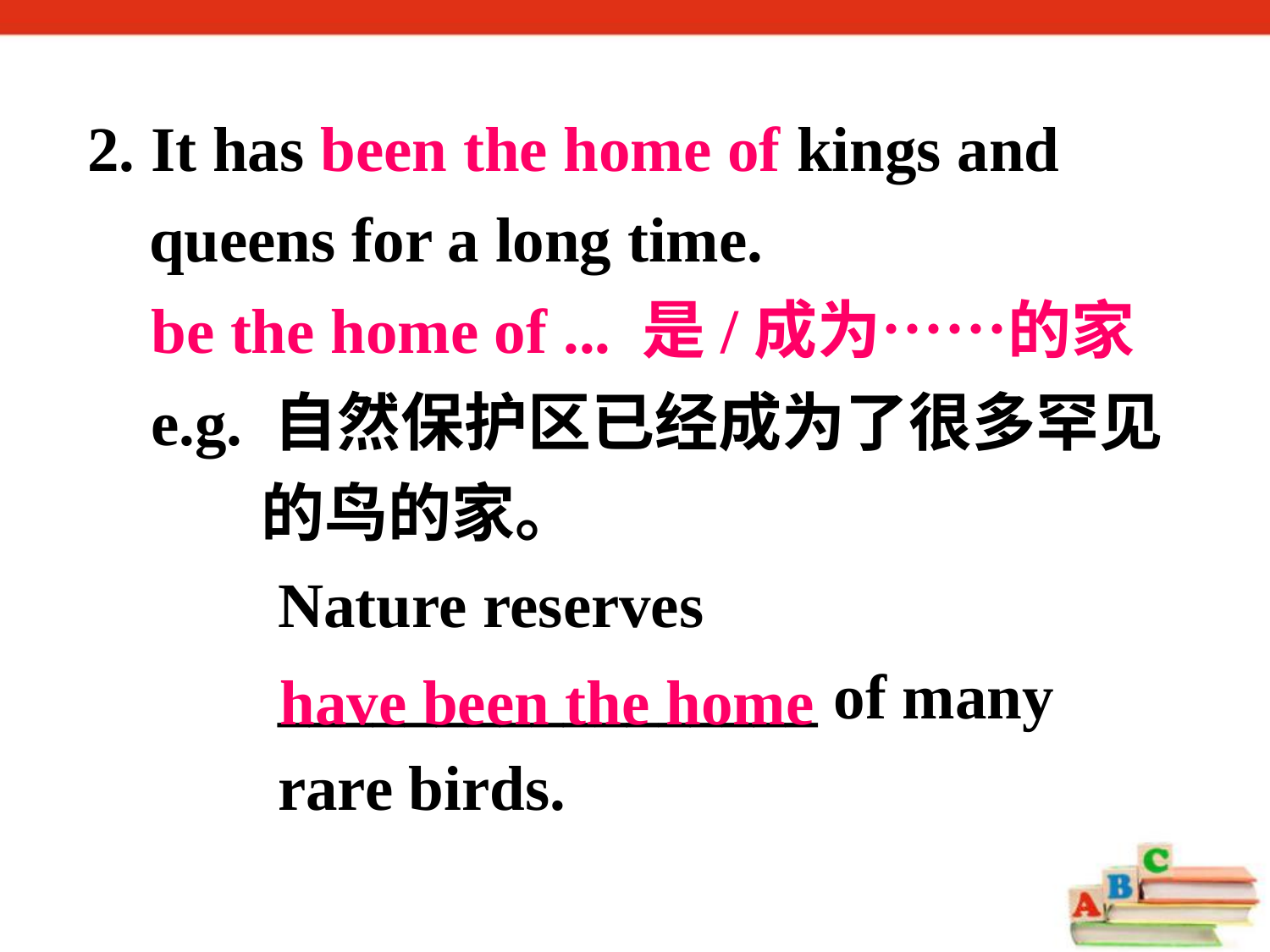

2. It has been the home of kings and queens for a long time.
    be the home of ... 是/成为……的家
    e.g. 自然保护区已经成为了很多罕见
           的鸟的家。
            Nature reserves
            _________________ of many
            rare birds.
have been the home